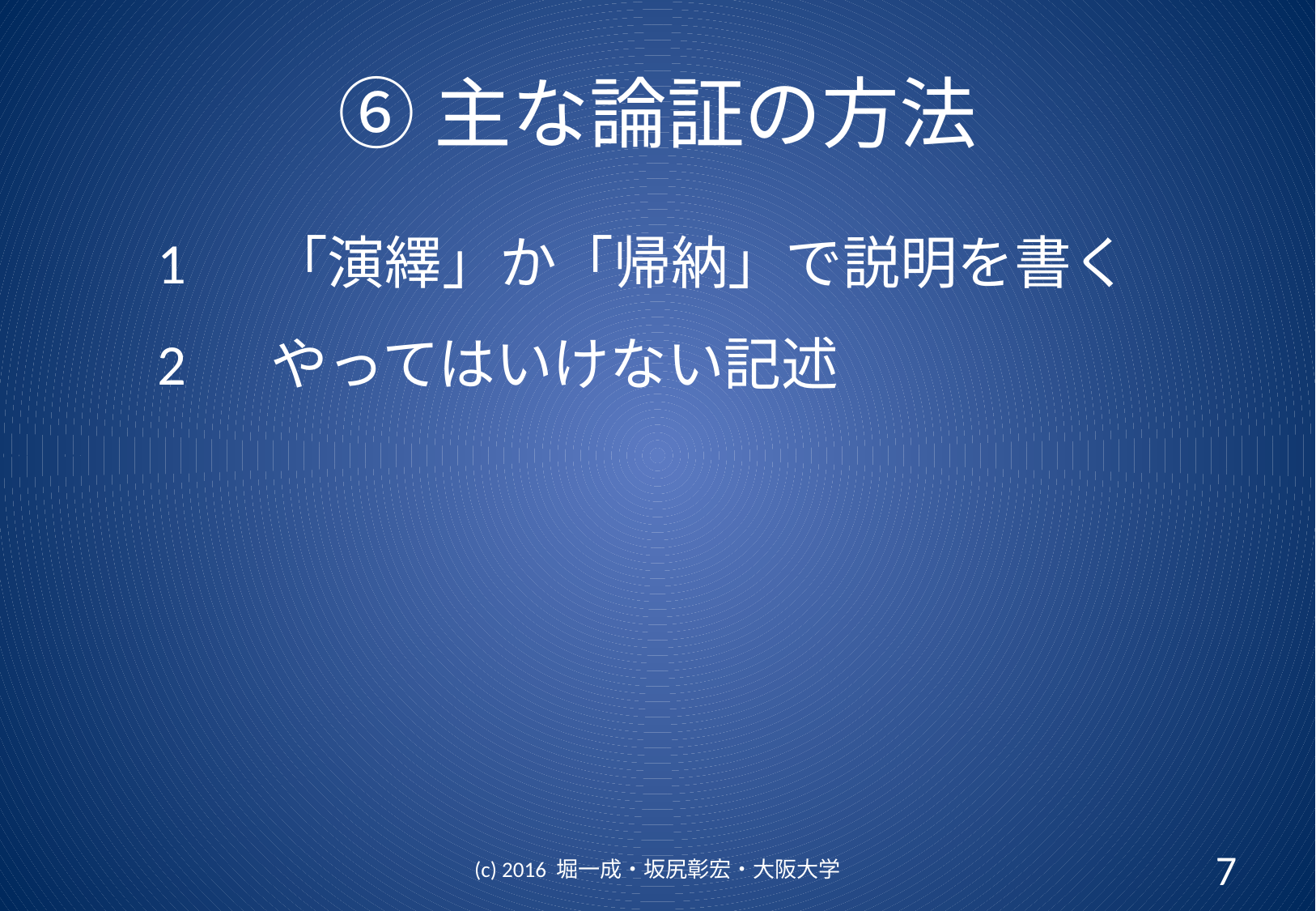

# ⑥主な論証の方法
1 　「演繹」か「帰納」で説明を書く
2 　やってはいけない記述
(c) 2016 堀一成・坂尻彰宏・大阪大学
7